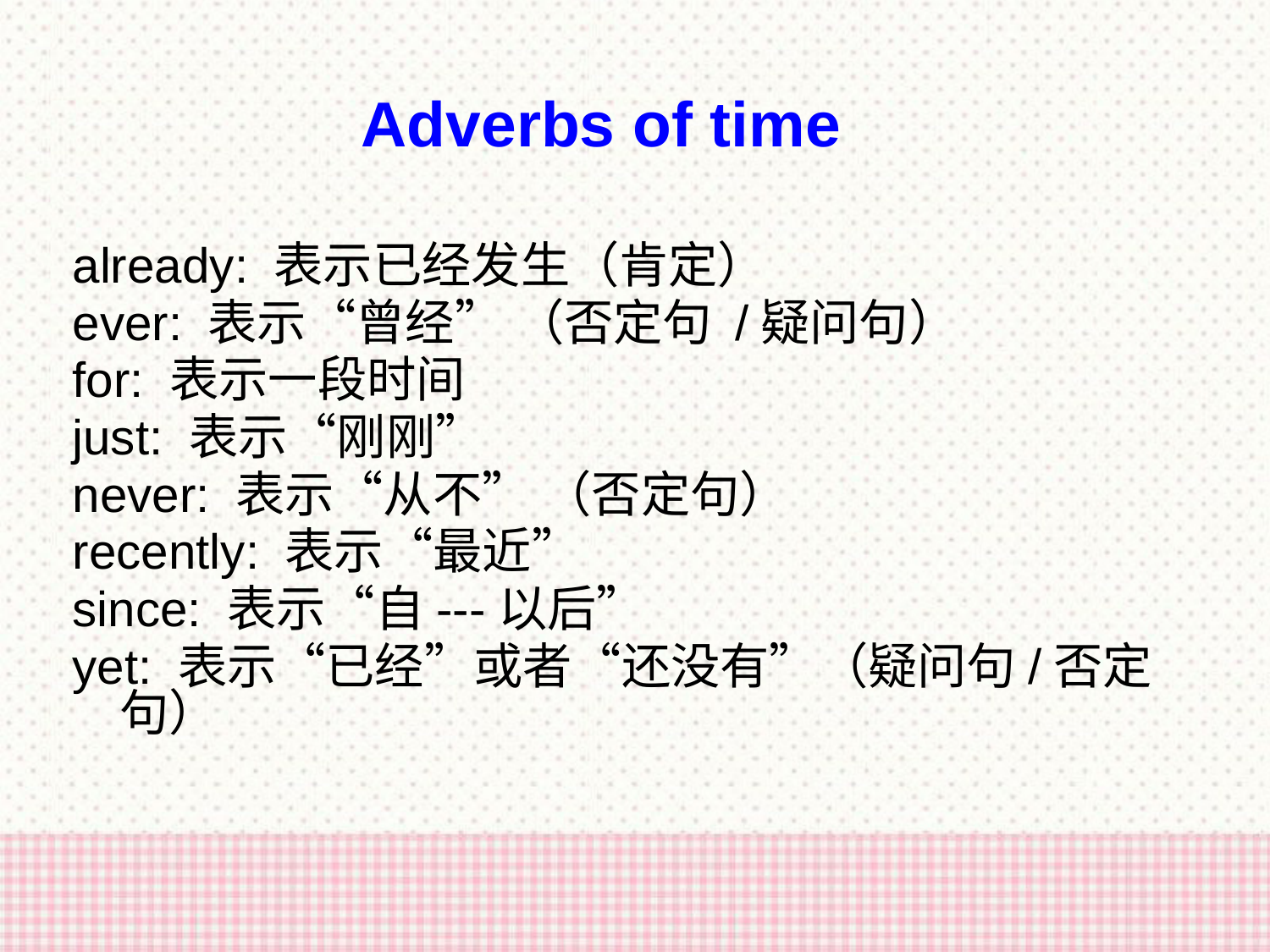

Adverbs of time
already: 表示已经发生（肯定）
ever: 表示“曾经” （否定句 /疑问句）
for: 表示一段时间
just: 表示“刚刚”
never: 表示“从不” （否定句）
recently: 表示“最近”
since: 表示“自---以后”
yet: 表示“已经”或者“还没有”（疑问句/否定句）